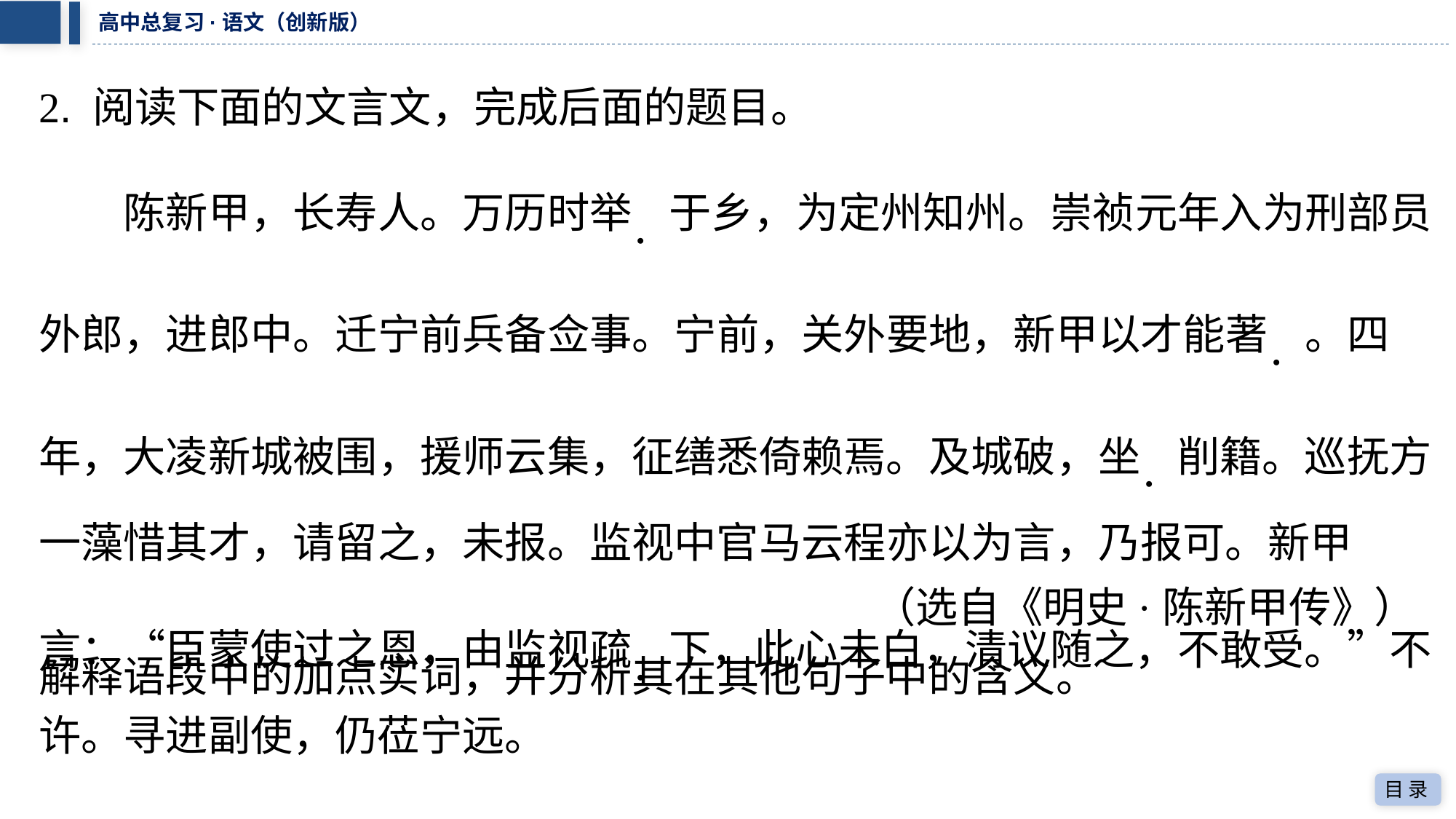

2. 阅读下面的文言文，完成后面的题目。
　　陈新甲，长寿人。万历时举．于乡，为定州知州。崇祯元年入为刑部员
外郎，进郎中。迁宁前兵备佥事。宁前，关外要地，新甲以才能著．。四
年，大凌新城被围，援师云集，征缮悉倚赖焉。及城破，坐．削籍。巡抚方
一藻惜其才，请留之，未报。监视中官马云程亦以为言，乃报可。新甲
言：“臣蒙使过之恩，由监视疏．下，此心未白，清议随之，不敢受。”不
许。寻进副使，仍莅宁远。
（选自《明史·陈新甲传》）
解释语段中的加点实词，并分析其在其他句子中的含义。